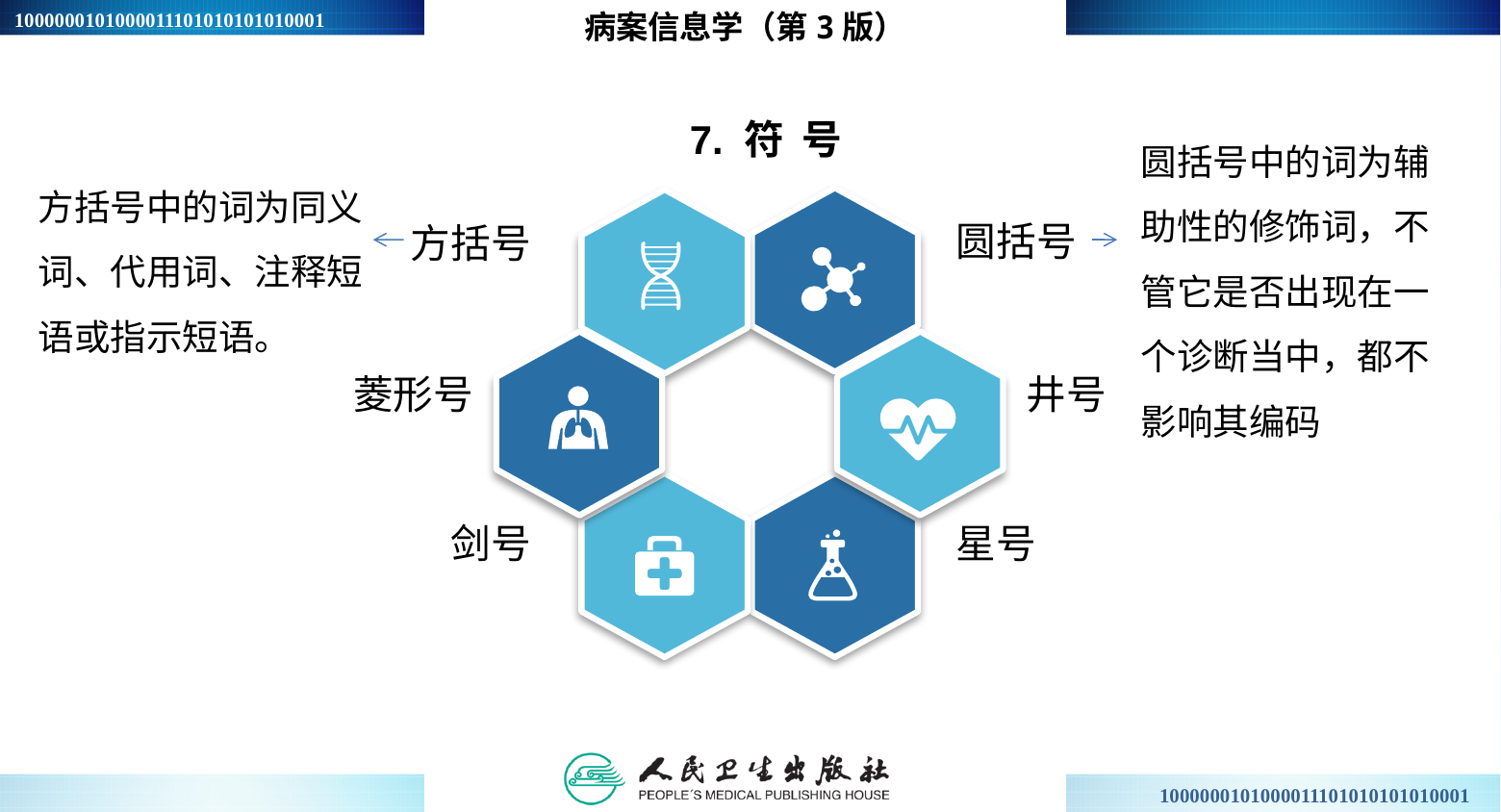

病案信息学（第3版）
# 7. 符  号
圆括号中的词为辅助性的修饰词，不管它是否出现在一个诊断当中，都不影响其编码
方括号中的词为同义词、代用词、注释短语或指示短语。

圆括号
方括号

菱形号
井号

剑号
星号